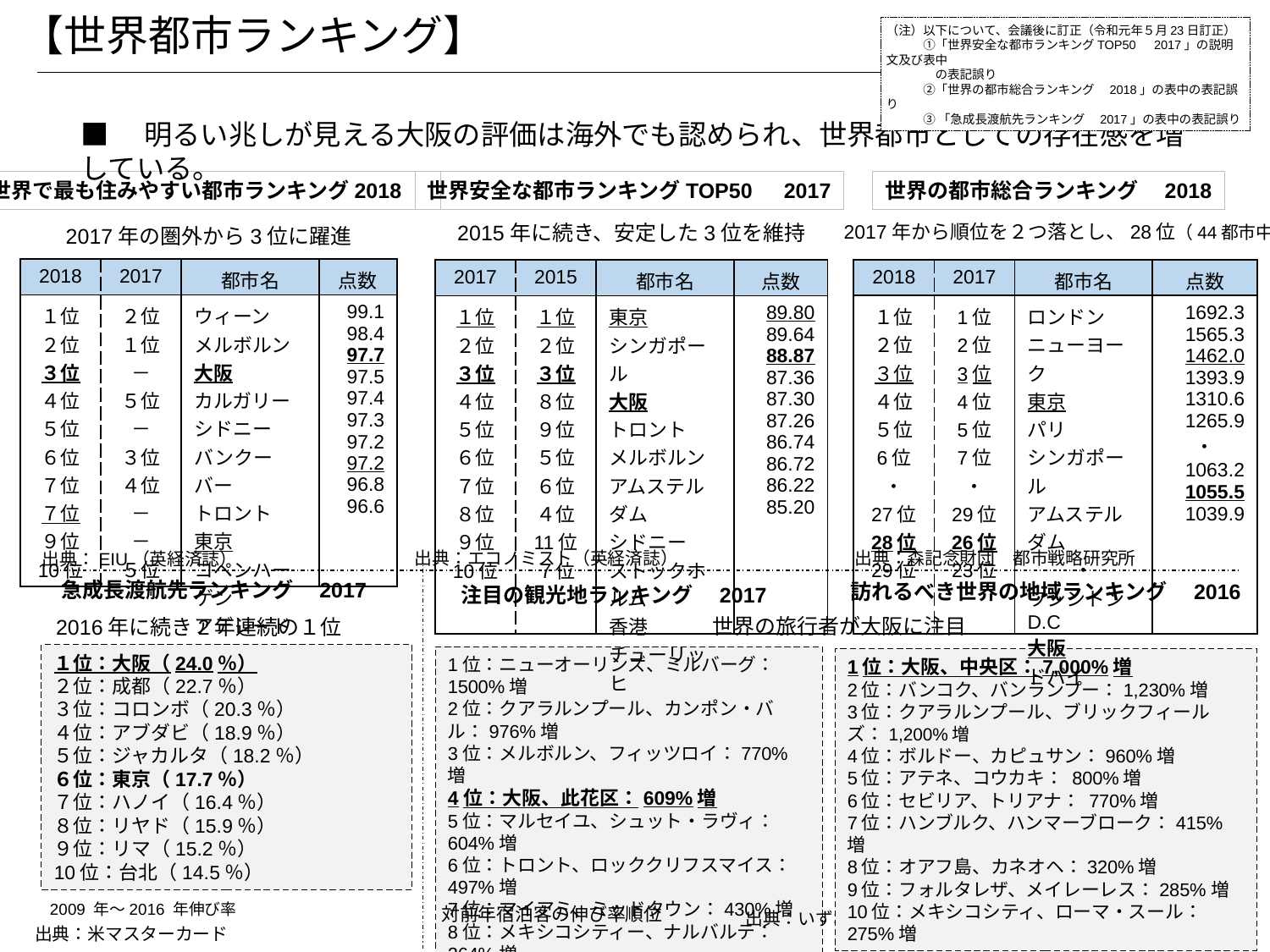

【世界都市ランキング】
（注）以下について、会議後に訂正（令和元年５月23日訂正）
　　　①「世界安全な都市ランキングTOP50　2017」の説明文及び表中
　　　　の表記誤り
　　　②「世界の都市総合ランキング　2018」の表中の表記誤り
　　　③ 「急成長渡航先ランキング　2017」の表中の表記誤り
■　明るい兆しが見える大阪の評価は海外でも認められ、世界都市としての存在感を増している。
世界の都市総合ランキング　2018
世界で最も住みやすい都市ランキング2018
世界安全な都市ランキングTOP50　2017
2017年から順位を２つ落とし、28位（44都市中）
2015年に続き、安定した3位を維持
2017年の圏外から3位に躍進
| 2018 | 2017 | 都市名 | 点数 |
| --- | --- | --- | --- |
| １位 ２位 ３位 ４位 ５位 ６位 ７位 ７位 ９位 10位 | ２位 １位 － ５位 － ３位 ４位 － － ５位 | ウィーン メルボルン 大阪 カルガリー シドニー バンクーバー トロント 東京 コペンハーゲン アデレード | 99.1 98.4 97.7 97.5 97.4 97.3 97.2 97.2 96.8 96.6 |
| 2018 | 2017 | 都市名 | 点数 |
| --- | --- | --- | --- |
| １位 ２位 ３位 ４位 ５位 6位 ・ 27位 28位 29位 | 1位 2位 3位 4位 5位 7位 ・ 29位 26位 23位 | ロンドン ニューヨーク 東京 パリ シンガポール アムステルダム ・ ワシントンD.C 大阪 ドバイ | 1692.3 1565.3 1462.0 1393.9 1310.6 1265.9 ・ 1063.2 1055.5 1039.9 |
| 2017 | 2015 | 都市名 | 点数 |
| --- | --- | --- | --- |
| １位 ２位 ３位 ４位 ５位 ６位 ７位 ８位 ９位 10位 | １位 ２位 ３位 ８位 ９位 ５位 ６位４位 11位 ７位 | 東京 シンガポール 大阪 トロント メルボルン アムステルダム シドニー ストックホルム 香港 チューリッヒ | 89.80 89.64 88.87 87.36 87.30 87.26 86.74 86.72 86.22 85.20 |
出典：森記念財団　都市戦略研究所
出典：エコノミスト（英経済誌）
出典：EIU（英経済誌）
急成長渡航先ランキング　2017
訪れるべき世界の地域ランキング　2016
注目の観光地ランキング　2017
世界の旅行者が大阪に注目
2016年に続き2年連続の１位
１位：大阪（24.0％）
２位：成都（22.7％）
３位：コロンボ（20.3％）
４位：アブダビ（18.9％）
５位：ジャカルタ（18.2％）
６位：東京（17.7％）
７位：ハノイ（16.4％）
８位：リヤド（15.9％）
９位：リマ（15.2％）
10位：台北（14.5％）
1位：ニューオーリンズ、ミルバーグ：1500%増
2位：クアラルンプール、カンポン・バル：976%増
3位：メルボルン、フィッツロイ：770%増
4位：大阪、此花区：609%増
5位：マルセイユ、シュット・ラヴィ：604%増
6位：トロント、ロッククリフスマイス：497%増
7位：マイアミ、ミッドタウン：430%増
8位：メキシコシティー、ナルバルテ：264%増
9位：シアトル、ウェストシアトル：230%増
10位：マドリード、ウセラ：228%増
1位：大阪、中央区：7,000%増
2位：バンコク、バンランプー：1,230%増
3位：クアラルンプール、ブリックフィールズ：1,200%増
4位：ボルドー、カピュサン：960%増
5位：アテネ、コウカキ： 800%増
6位：セビリア、トリアナ： 770%増
7位：ハンブルク、ハンマーブローク：415%増
8位：オアフ島、カネオヘ：320%増
9位：フォルタレザ、メイレーレス：285%増
10位：メキシコシティ、ローマ・スール：275%増
2009 年～2016 年伸び率
14
対前年宿泊客の伸び率順位
出典：いずれもAirbnb
出典：米マスターカード